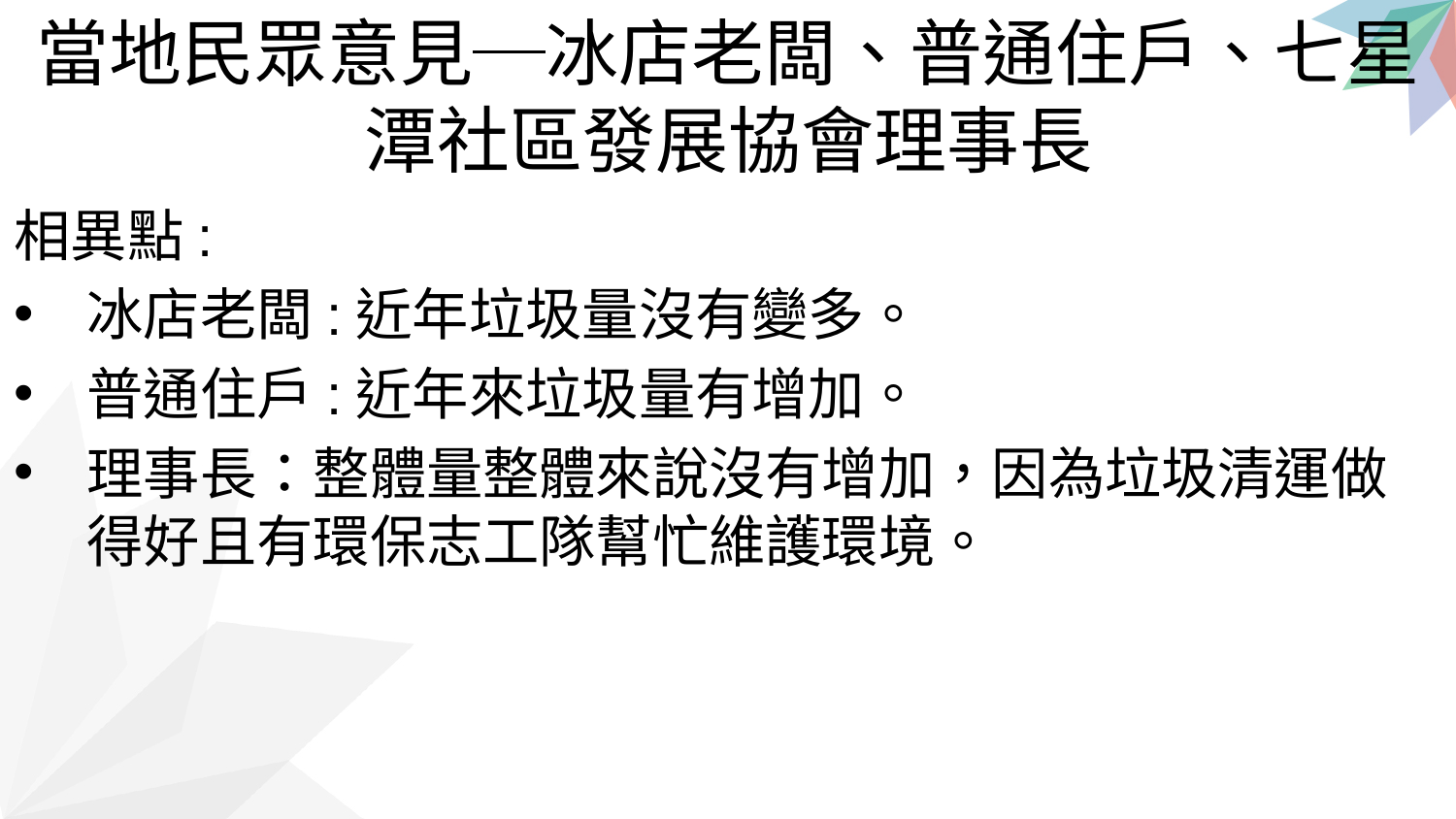

當地民眾意見─冰店老闆、普通住戶、七星潭社區發展協會理事長

相異點:
冰店老闆:近年垃圾量沒有變多。
普通住戶:近年來垃圾量有增加。
理事長：整體量整體來說沒有增加，因為垃圾清運做得好且有環保志工隊幫忙維護環境。